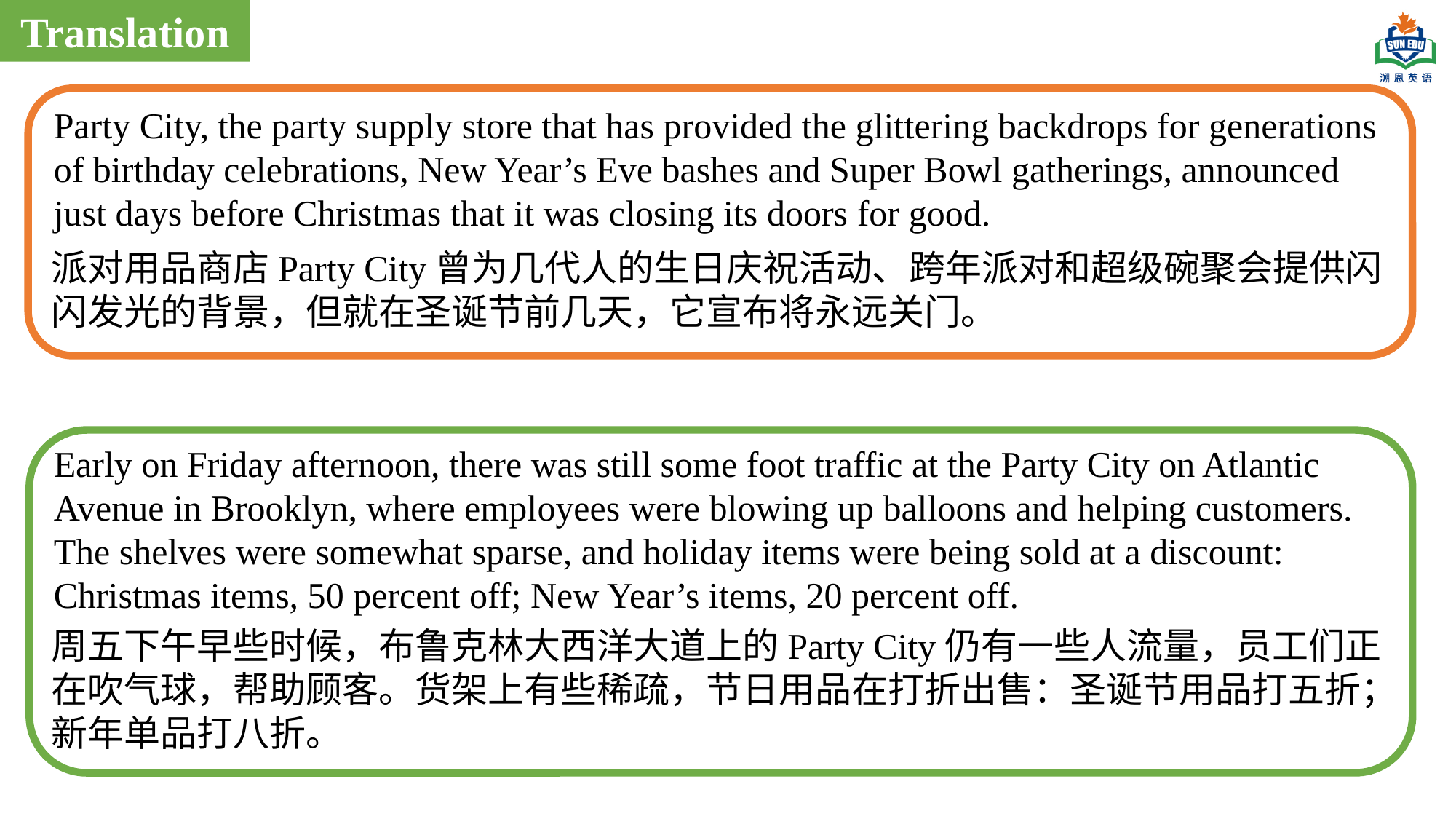

Translation

Party City, the party supply store that has provided the glittering backdrops for generations of birthday celebrations, New Year’s Eve bashes and Super Bowl gatherings, announced just days before Christmas that it was closing its doors for good.
派对用品商店Party City曾为几代人的生日庆祝活动、跨年派对和超级碗聚会提供闪闪发光的背景，但就在圣诞节前几天，它宣布将永远关门。

Early on Friday afternoon, there was still some foot traffic at the Party City on Atlantic Avenue in Brooklyn, where employees were blowing up balloons and helping customers. The shelves were somewhat sparse, and holiday items were being sold at a discount: Christmas items, 50 percent off; New Year’s items, 20 percent off.

周五下午早些时候，布鲁克林大西洋大道上的Party City仍有一些人流量，员工们正在吹气球，帮助顾客。货架上有些稀疏，节日用品在打折出售：圣诞节用品打五折；新年单品打八折。